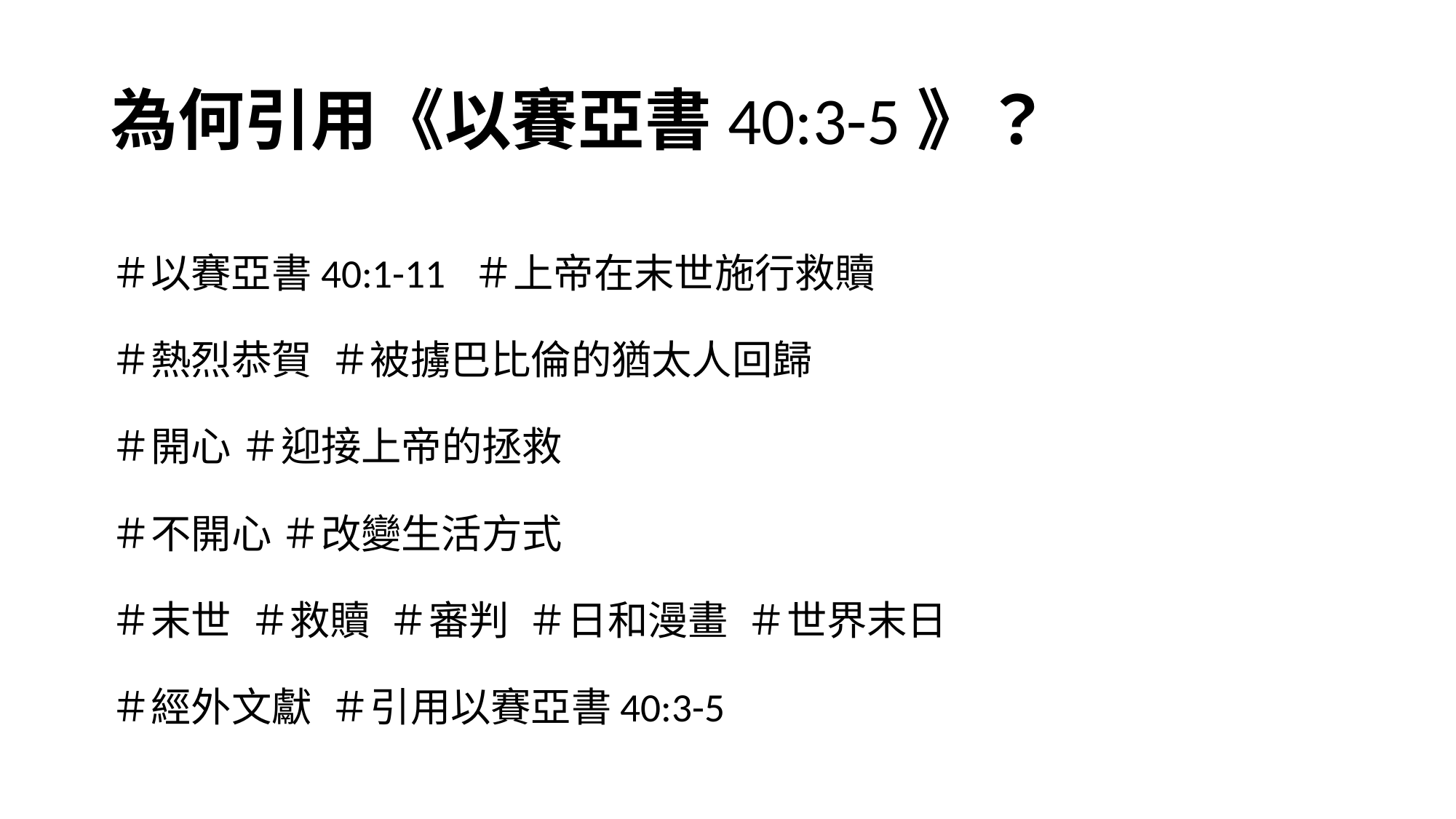

# 為何引用《以賽亞書40:3-5》？
＃以賽亞書40:1-11  ＃上帝在末世施行救贖
＃熱烈恭賀  ＃被擄巴比倫的猶太人回歸
＃開心 ＃迎接上帝的拯救
＃不開心 ＃改變生活方式
＃末世  ＃救贖  ＃審判  ＃日和漫畫  ＃世界末日
＃經外文獻  ＃引用以賽亞書40:3-5